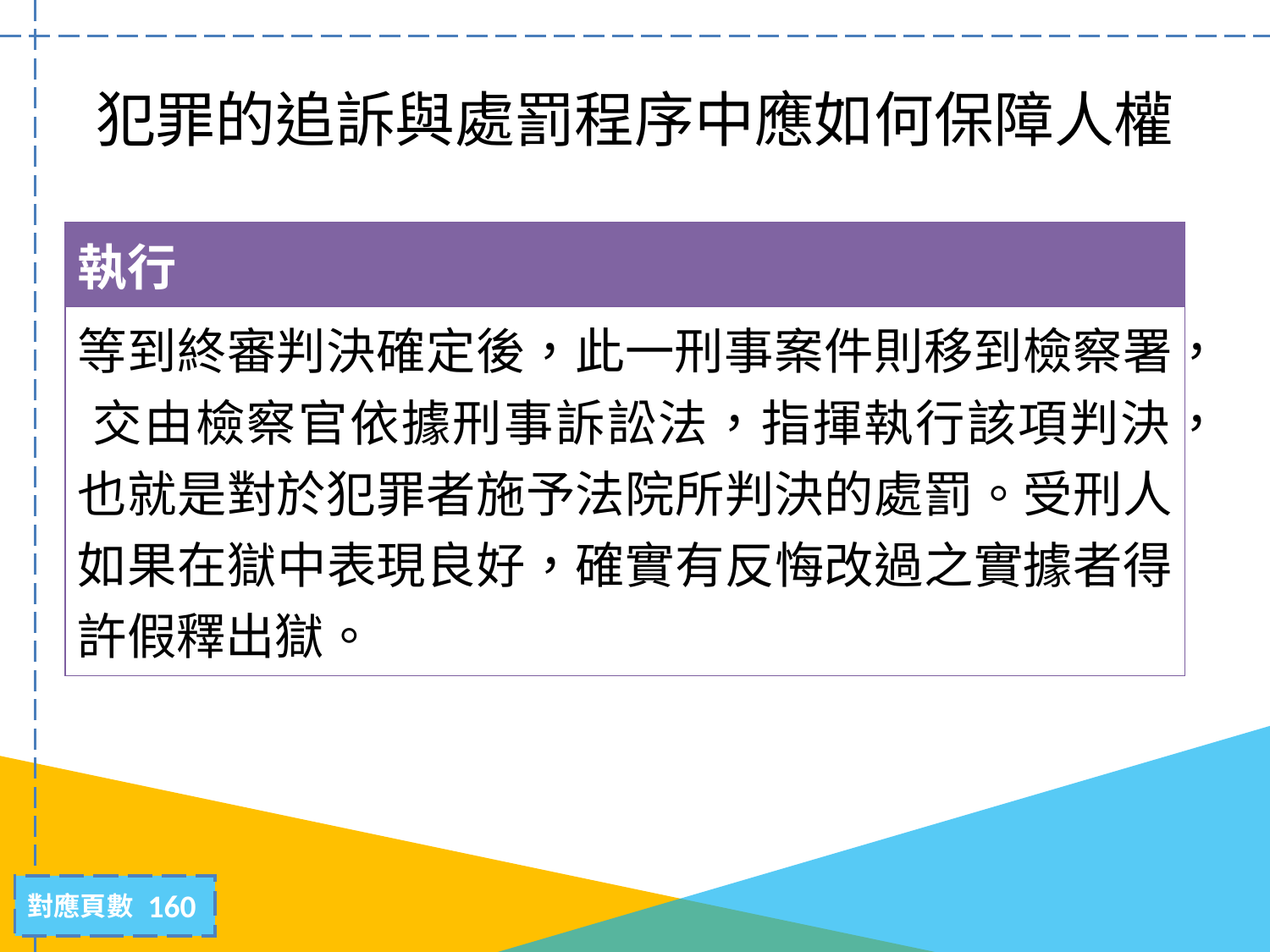

# 犯罪的追訴與處罰程序中應如何保障人權
| 執行 |
| --- |
| 等到終審判決確定後，此一刑事案件則移到檢察署， 交由檢察官依據刑事訴訟法，指揮執行該項判決，也就是對於犯罪者施予法院所判決的處罰。受刑人如果在獄中表現良好，確實有反悔改過之實據者得許假釋出獄。 |
160